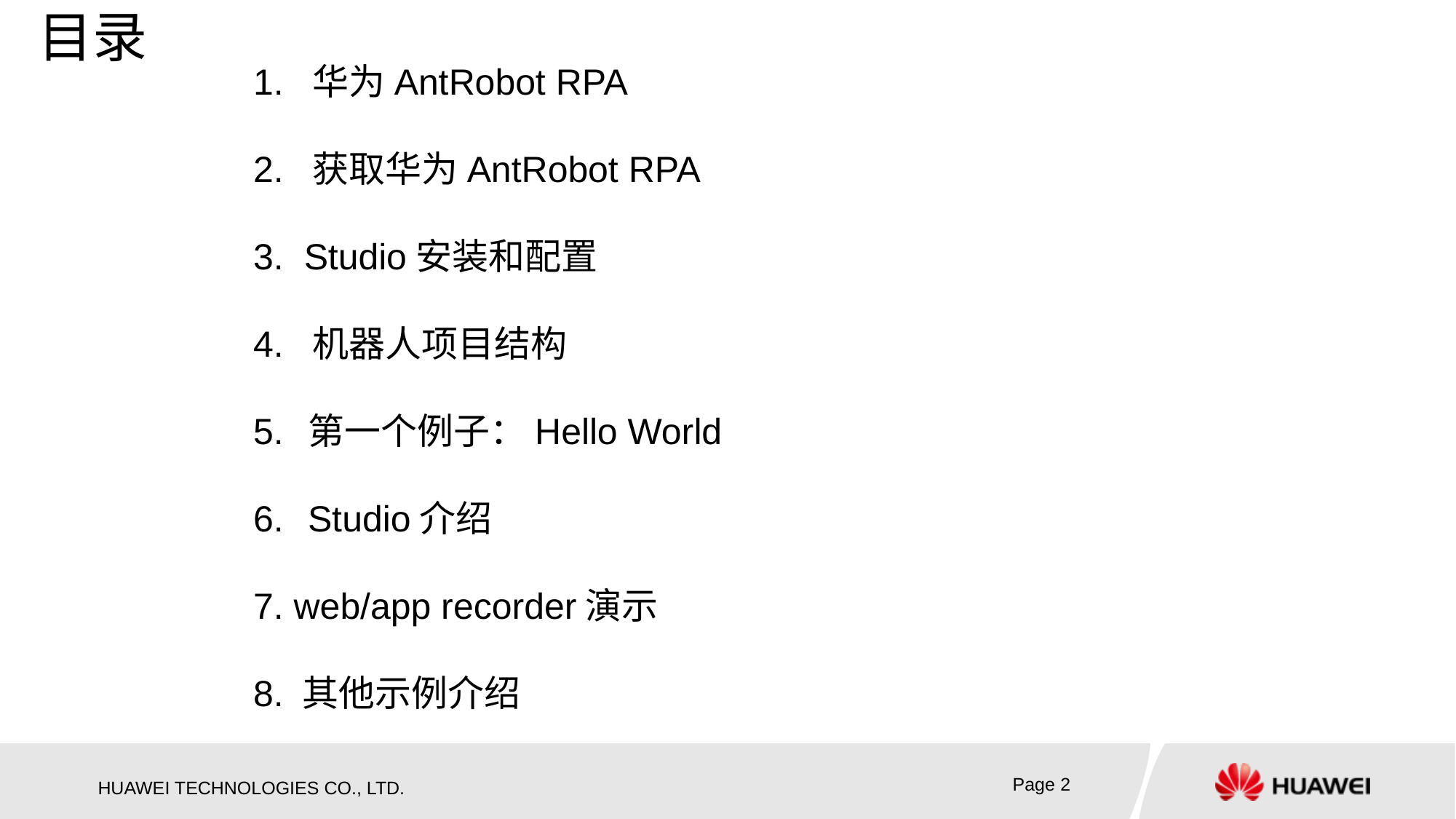

目录
1.  华为AntRobot RPA
2.  获取华为AntRobot RPA
3.  Studio安装和配置
4.  机器人项目结构
第一个例子：Hello World
Studio介绍
7. web/app recorder演示
8. 其他示例介绍